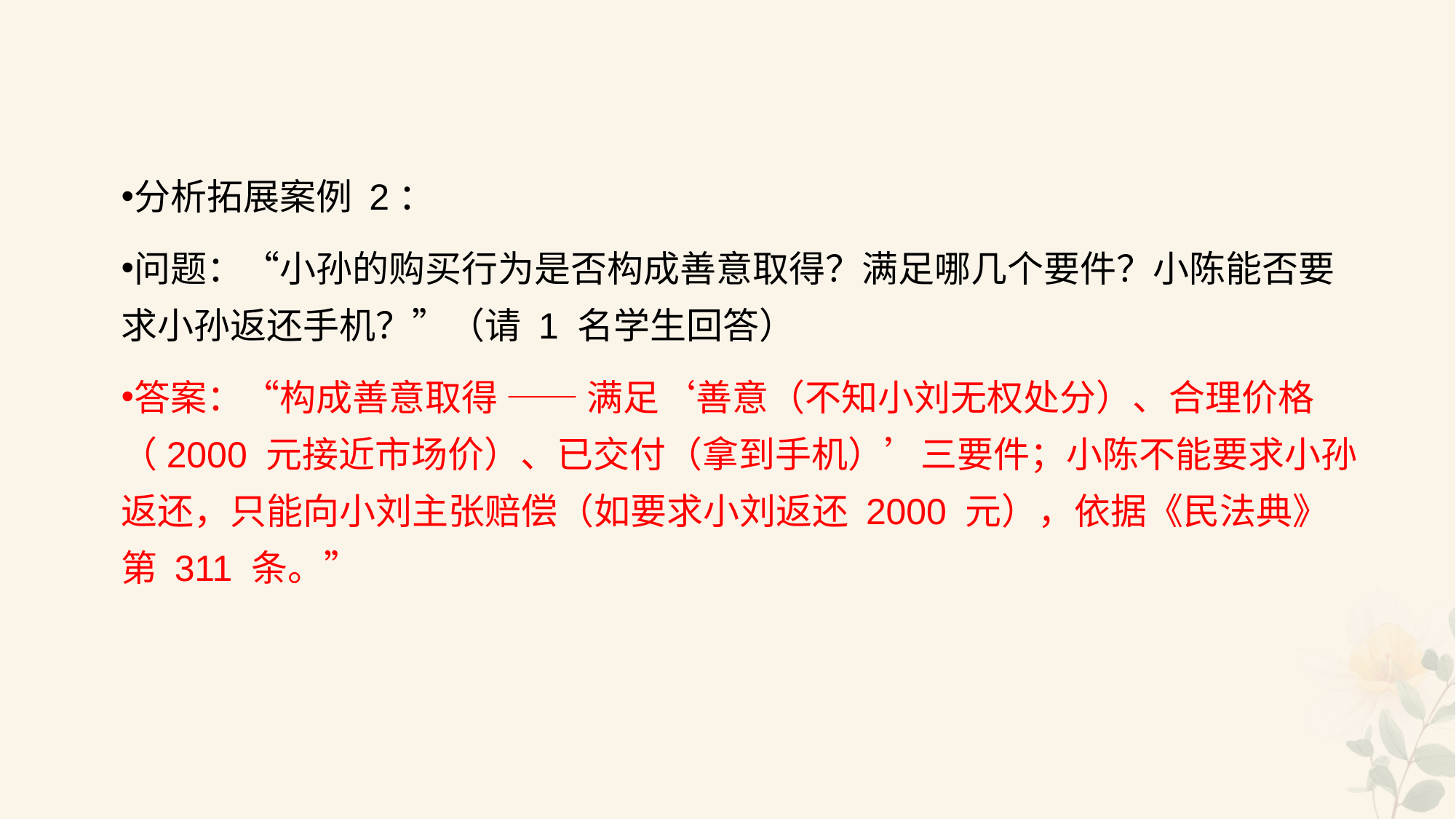

#
分析拓展案例 2：
问题：“小孙的购买行为是否构成善意取得？满足哪几个要件？小陈能否要求小孙返还手机？”（请 1 名学生回答）
答案：“构成善意取得 —— 满足‘善意（不知小刘无权处分）、合理价格（2000 元接近市场价）、已交付（拿到手机）’三要件；小陈不能要求小孙返还，只能向小刘主张赔偿（如要求小刘返还 2000 元），依据《民法典》第 311 条。”